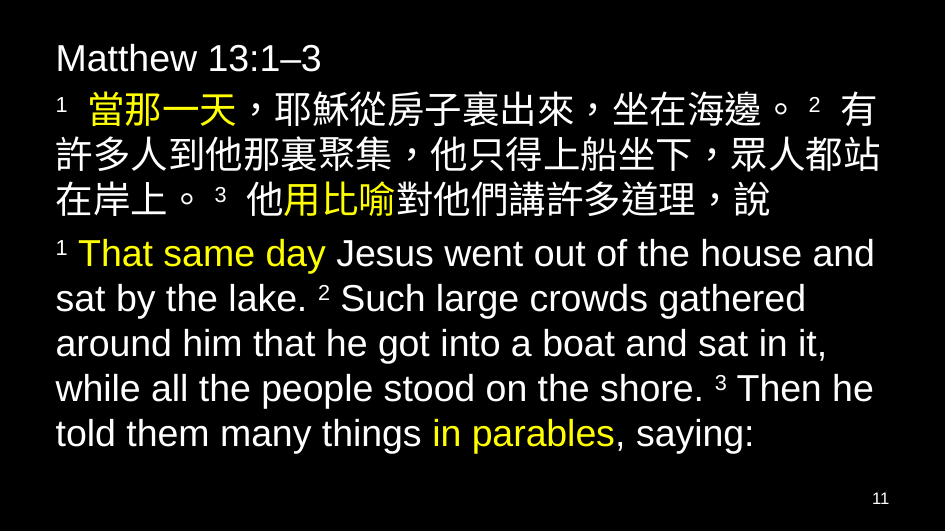

Matthew 13:1–3
1 當那一天，耶穌從房子裏出來，坐在海邊。2 有許多人到他那裏聚集，他只得上船坐下，眾人都站在岸上。3 他用比喻對他們講許多道理，說
1 That same day Jesus went out of the house and sat by the lake. 2 Such large crowds gathered around him that he got into a boat and sat in it, while all the people stood on the shore. 3 Then he told them many things in parables, saying:

11